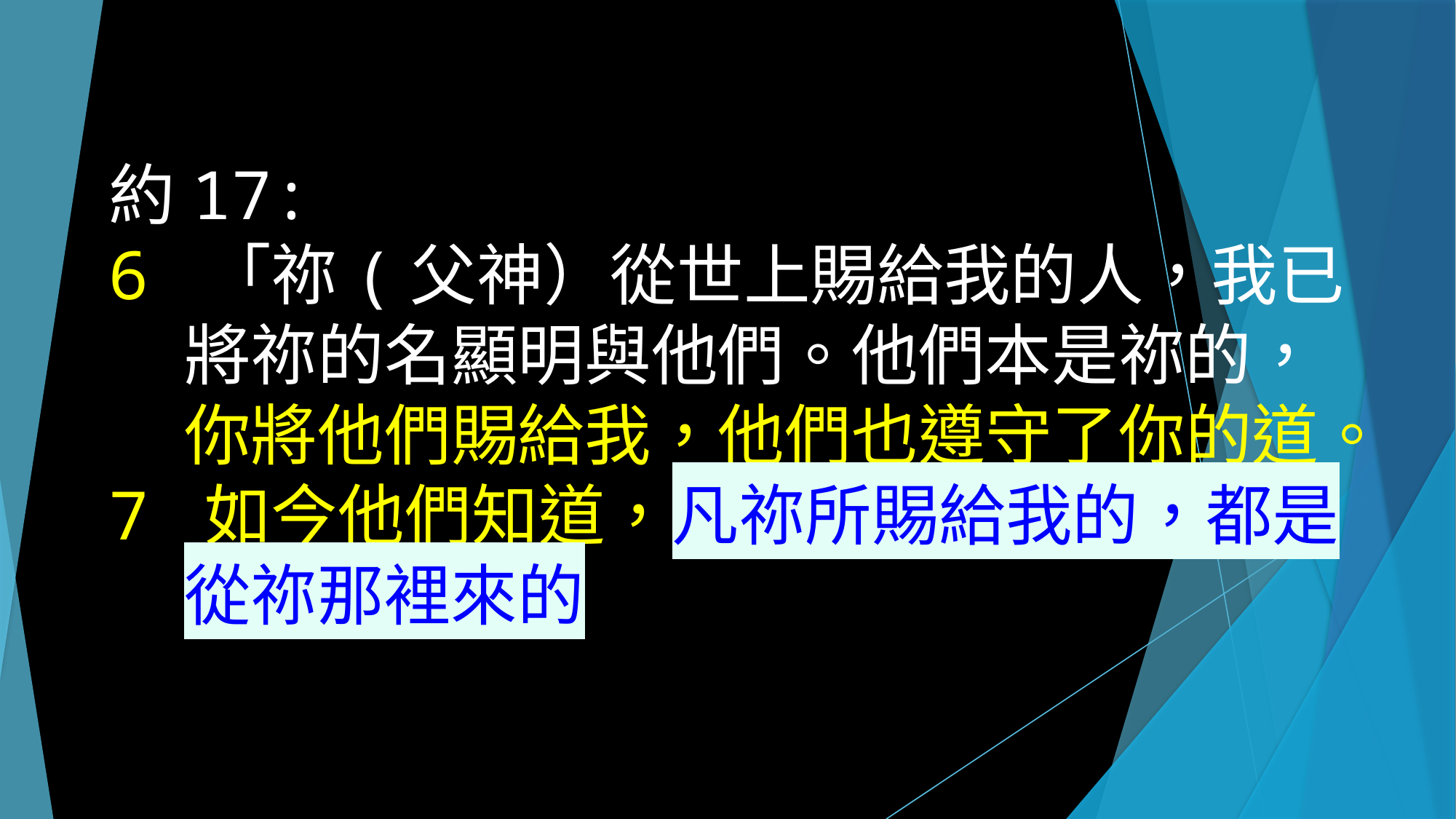

約17:
6 「祢(父神）從世上賜給我的人，我已將祢的名顯明與他們。他們本是祢的，你將他們賜給我，他們也遵守了你的道。
7 如今他們知道，凡祢所賜給我的，都是從祢那裡來的